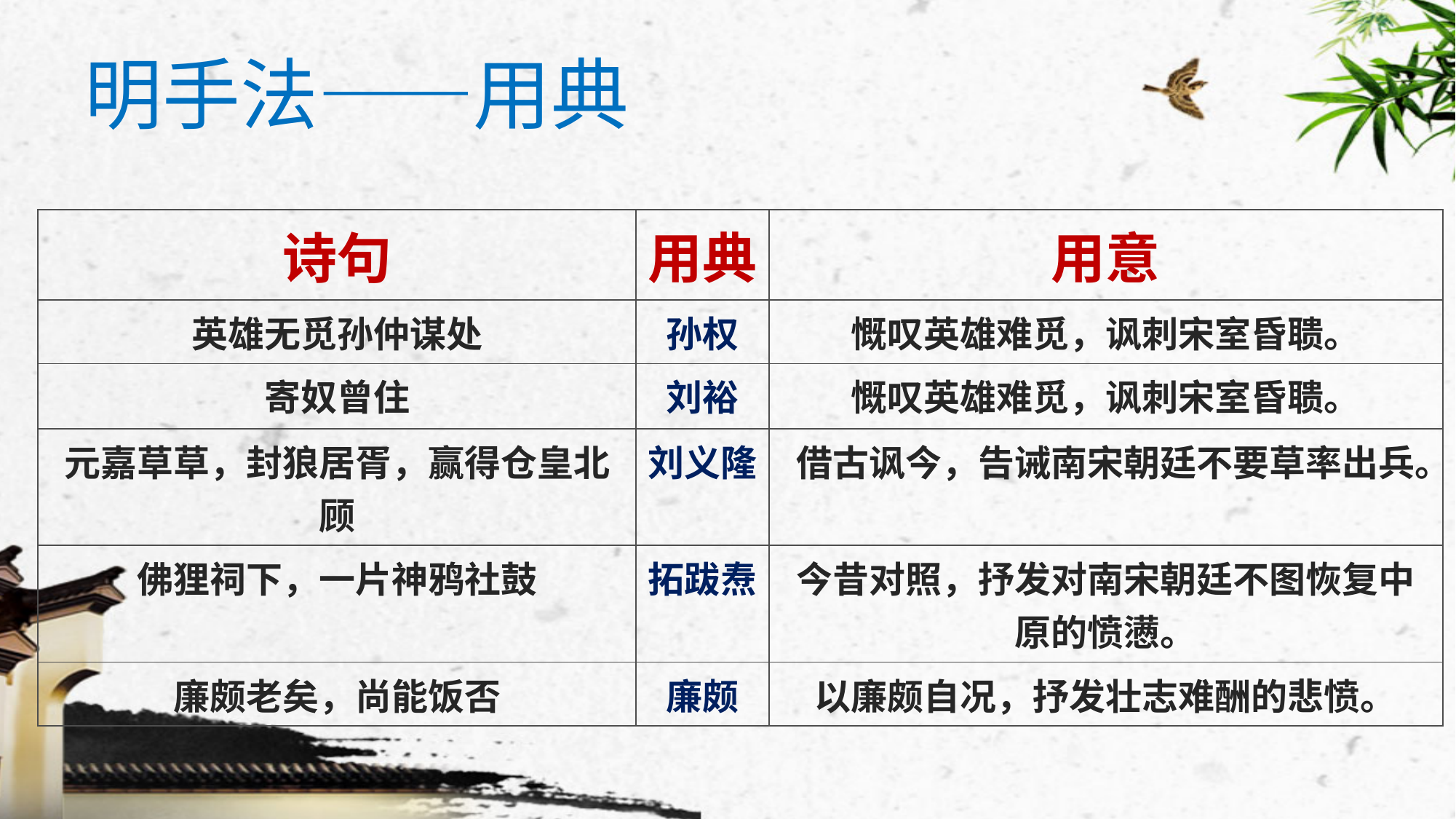

# 明手法——用典
| 诗句 | 用典 | 用意 |
| --- | --- | --- |
| 英雄无觅孙仲谋处 | 孙权 | 慨叹英雄难觅，讽刺宋室昏聩。 |
| 寄奴曾住 | 刘裕 | 慨叹英雄难觅，讽刺宋室昏聩。 |
| 元嘉草草，封狼居胥，赢得仓皇北顾 | 刘义隆 | 借古讽今，告诫南宋朝廷不要草率出兵。 |
| 佛狸祠下，一片神鸦社鼓 | 拓跋焘 | 今昔对照，抒发对南宋朝廷不图恢复中原的愤懑。 |
| 廉颇老矣，尚能饭否 | 廉颇 | 以廉颇自况，抒发壮志难酬的悲愤。 |